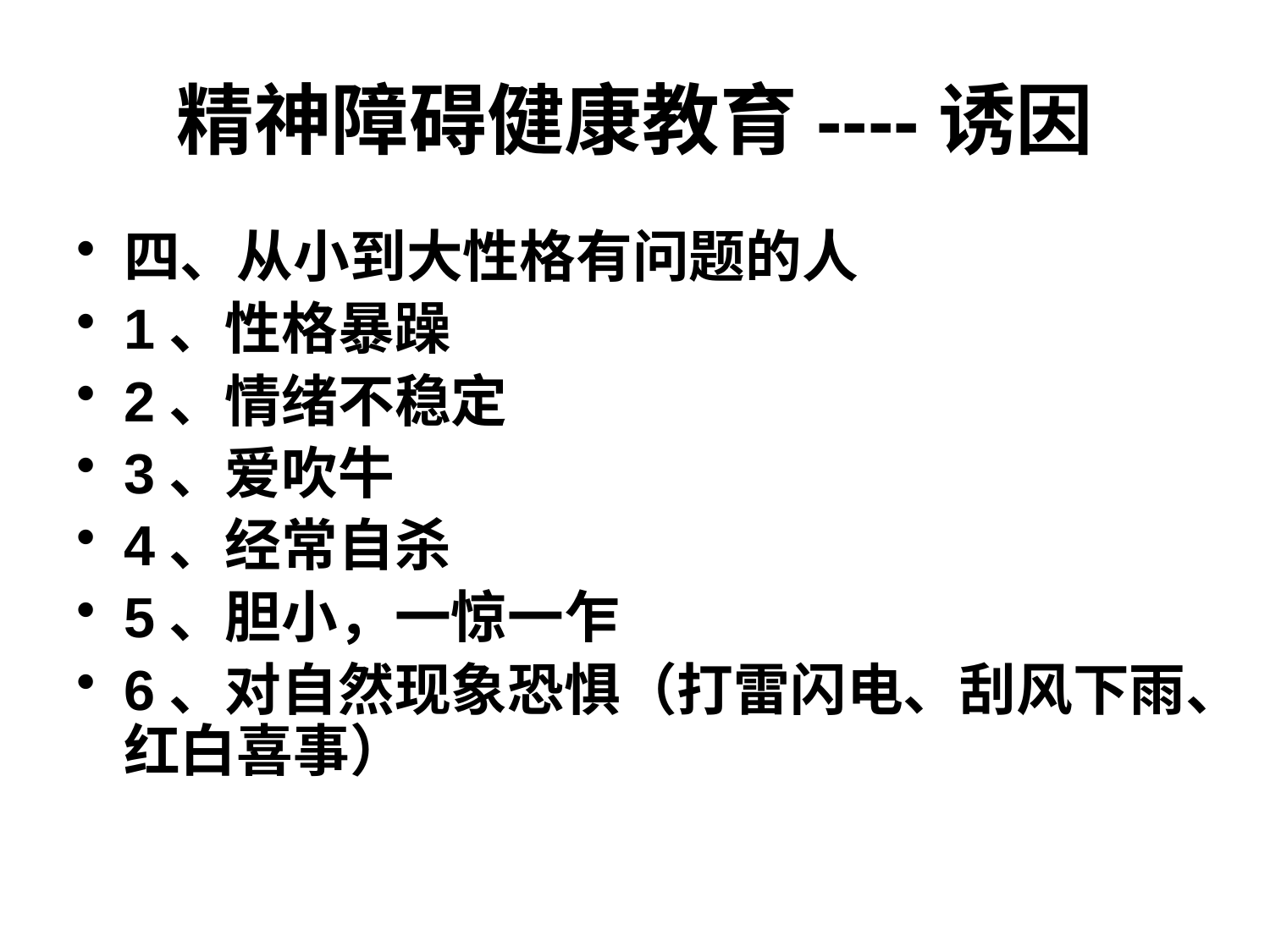

# 精神障碍健康教育----诱因
四、从小到大性格有问题的人
1、性格暴躁
2、情绪不稳定
3、爱吹牛
4、经常自杀
5、胆小，一惊一乍
6、对自然现象恐惧（打雷闪电、刮风下雨、红白喜事）